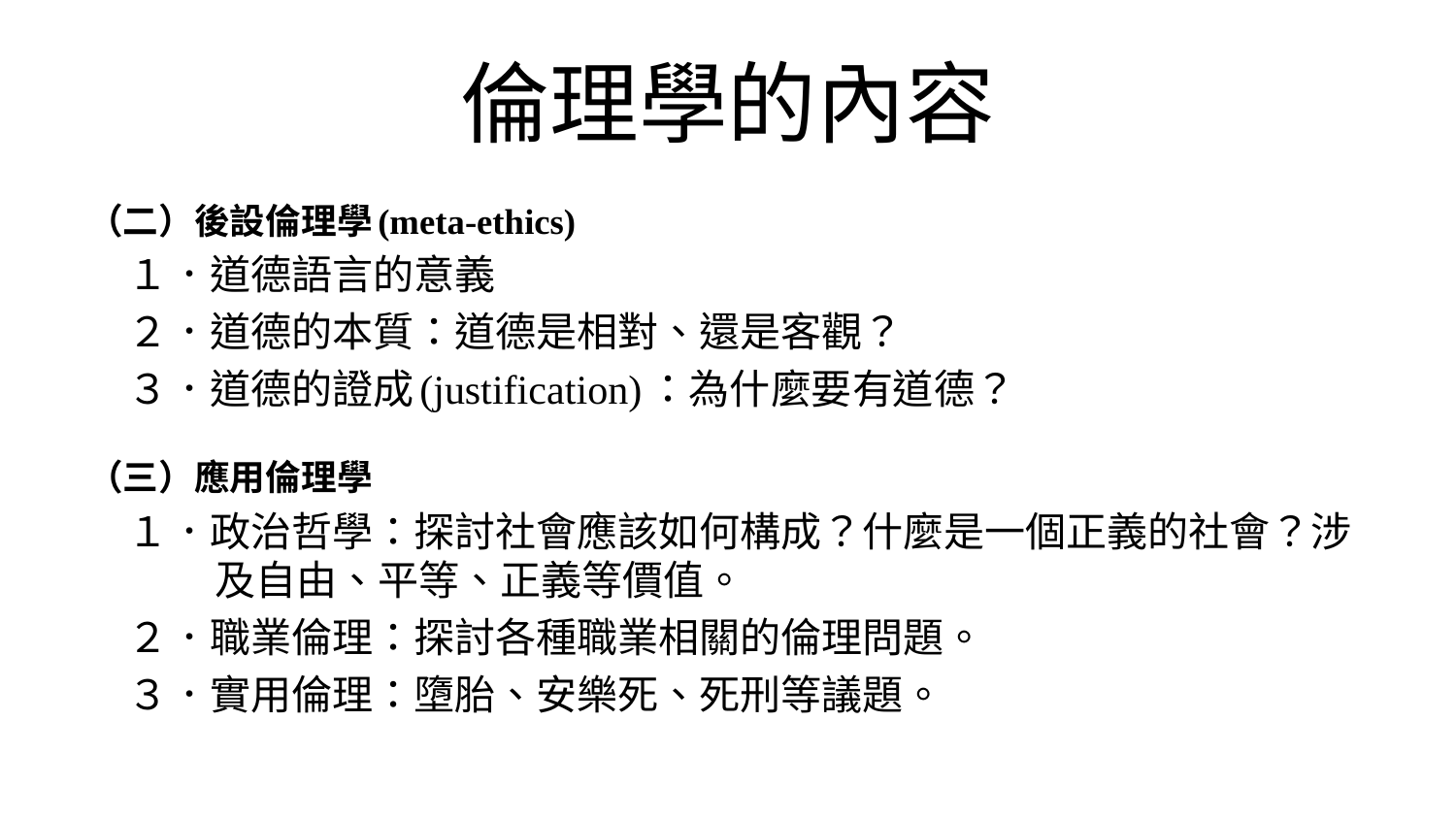

# 倫理學的內容
（二）後設倫理學(meta-ethics)
　１．道德語言的意義
　２．道德的本質：道德是相對、還是客觀？
　３．道德的證成(justification)：為什麼要有道德？

（三）應用倫理學
　１．政治哲學：探討社會應該如何構成？什麼是一個正義的社會？涉及自由、平等、正義等價值。
　２．職業倫理：探討各種職業相關的倫理問題。
　３．實用倫理：墮胎、安樂死、死刑等議題。